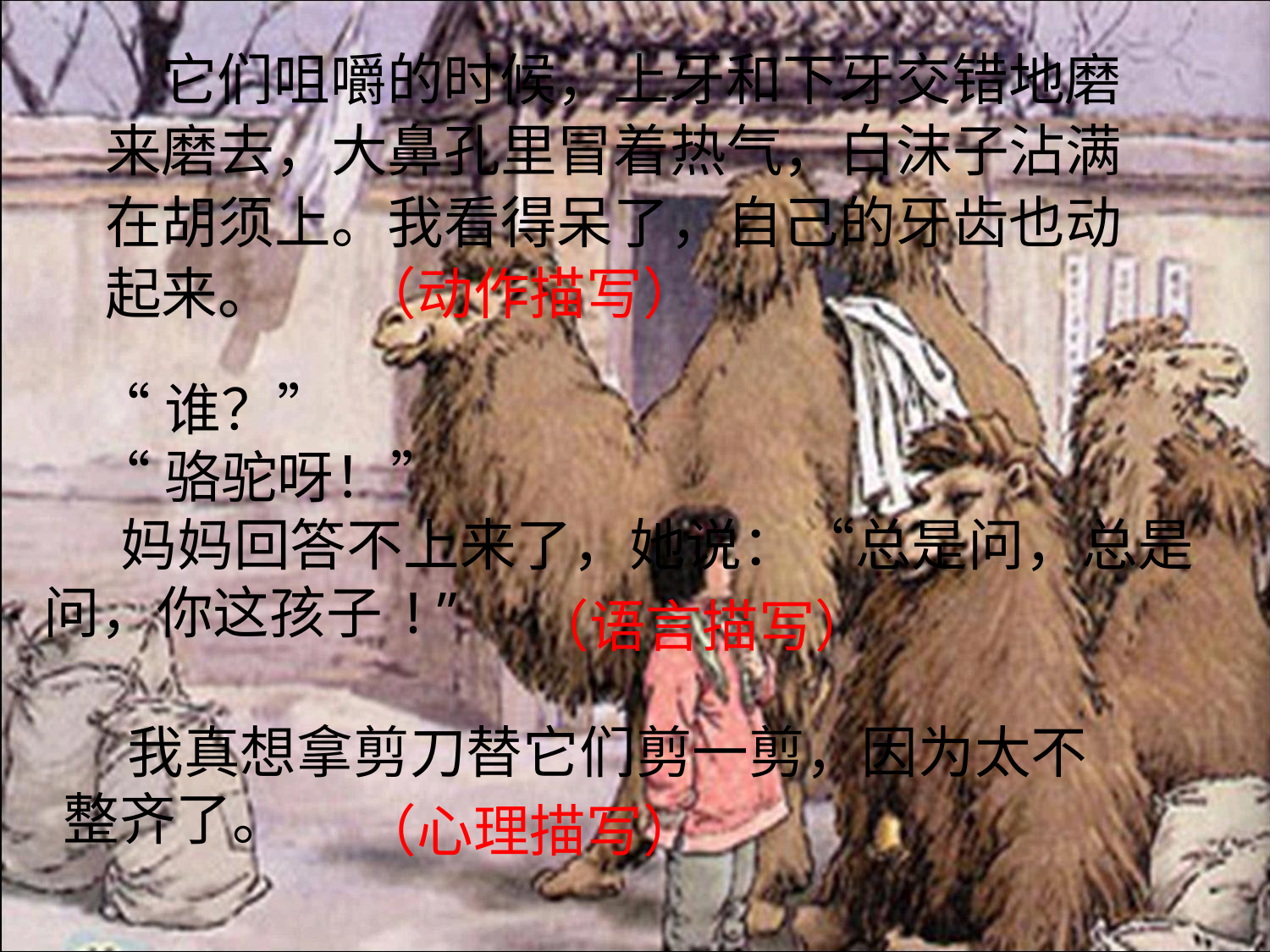

它们咀嚼的时候，上牙和下牙交错地磨来磨去，大鼻孔里冒着热气，白沫子沾满在胡须上。我看得呆了，自己的牙齿也动起来。
（动作描写）
    “谁？”
    “骆驼呀！”
     妈妈回答不上来了，她说：“总是问，总是问，你这孩子!”
（语言描写）
    我真想拿剪刀替它们剪一剪，因为太不整齐了。
（心理描写）